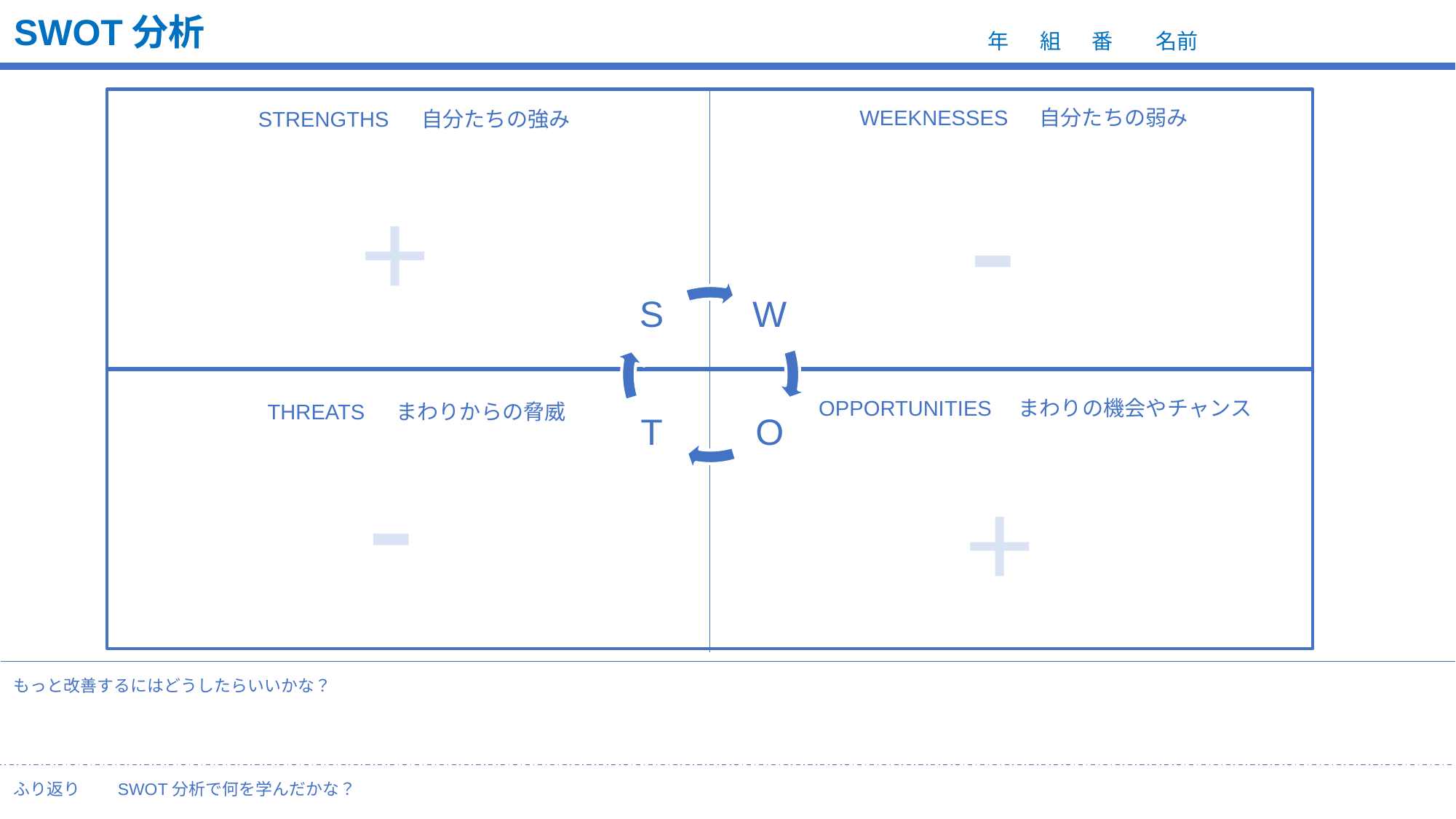

SWOT分析
             年　  組　  番　　名前

WEEKNESSES　 自分たちの弱み
STRENGTHS 　自分たちの強み

-

+
W
O
T
S
OPPORTUNITIES　まわりの機会やチャンス
THREATS　 まわりからの脅威

-
+

もっと改善するにはどうしたらいいかな？

ふり返り　　SWOT分析で何を学んだかな？